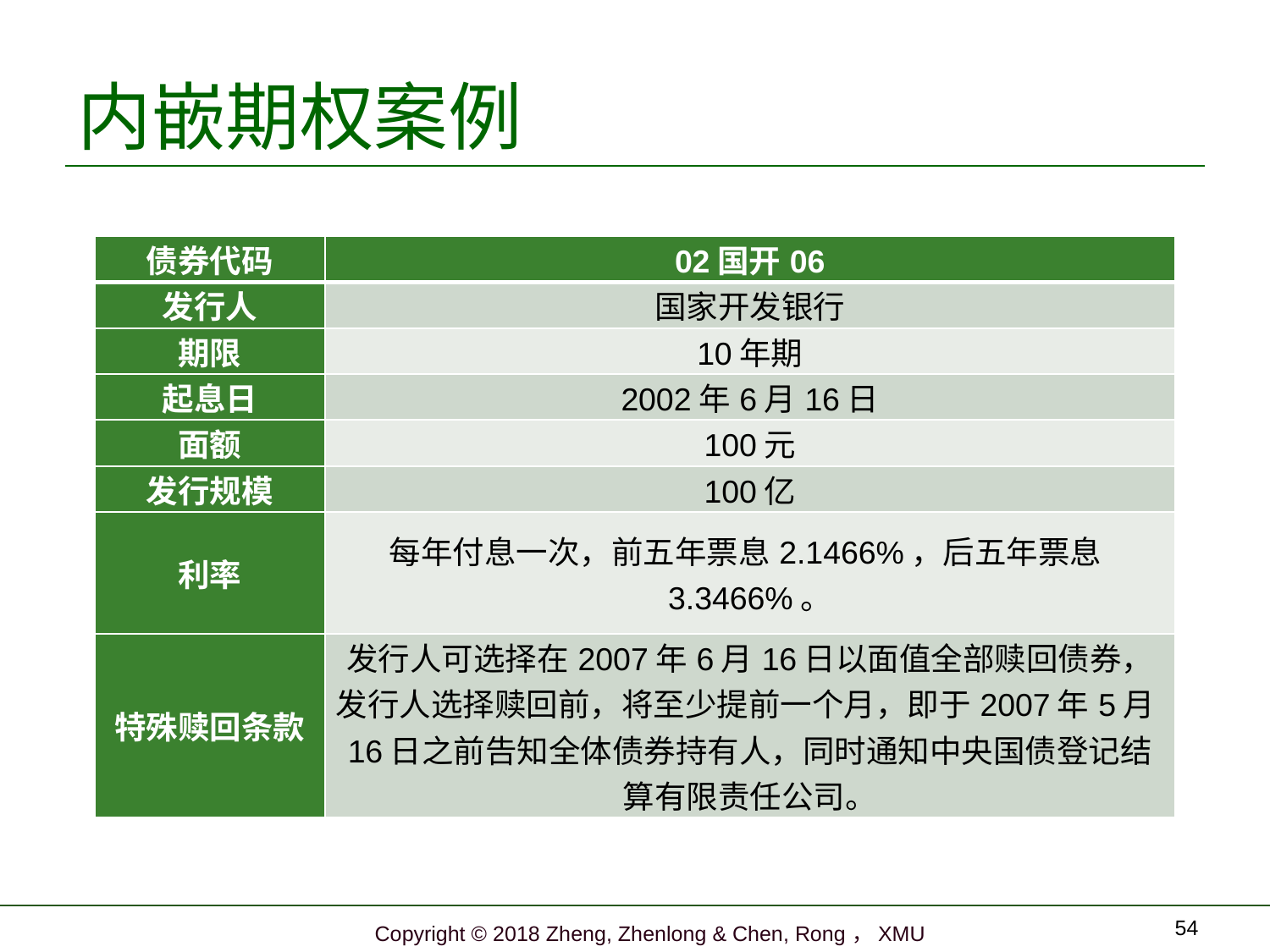

# 内嵌期权案例
| 债券代码 | 02国开06 |
| --- | --- |
| 发行人 | 国家开发银行 |
| 期限 | 10年期 |
| 起息日 | 2002年6月16日 |
| 面额 | 100元 |
| 发行规模 | 100亿 |
| 利率 | 每年付息一次，前五年票息2.1466%，后五年票息3.3466%。 |
| 特殊赎回条款 | 发行人可选择在2007年6月16日以面值全部赎回债券，发行人选择赎回前，将至少提前一个月，即于2007年5月16日之前告知全体债券持有人，同时通知中央国债登记结算有限责任公司。 |
54